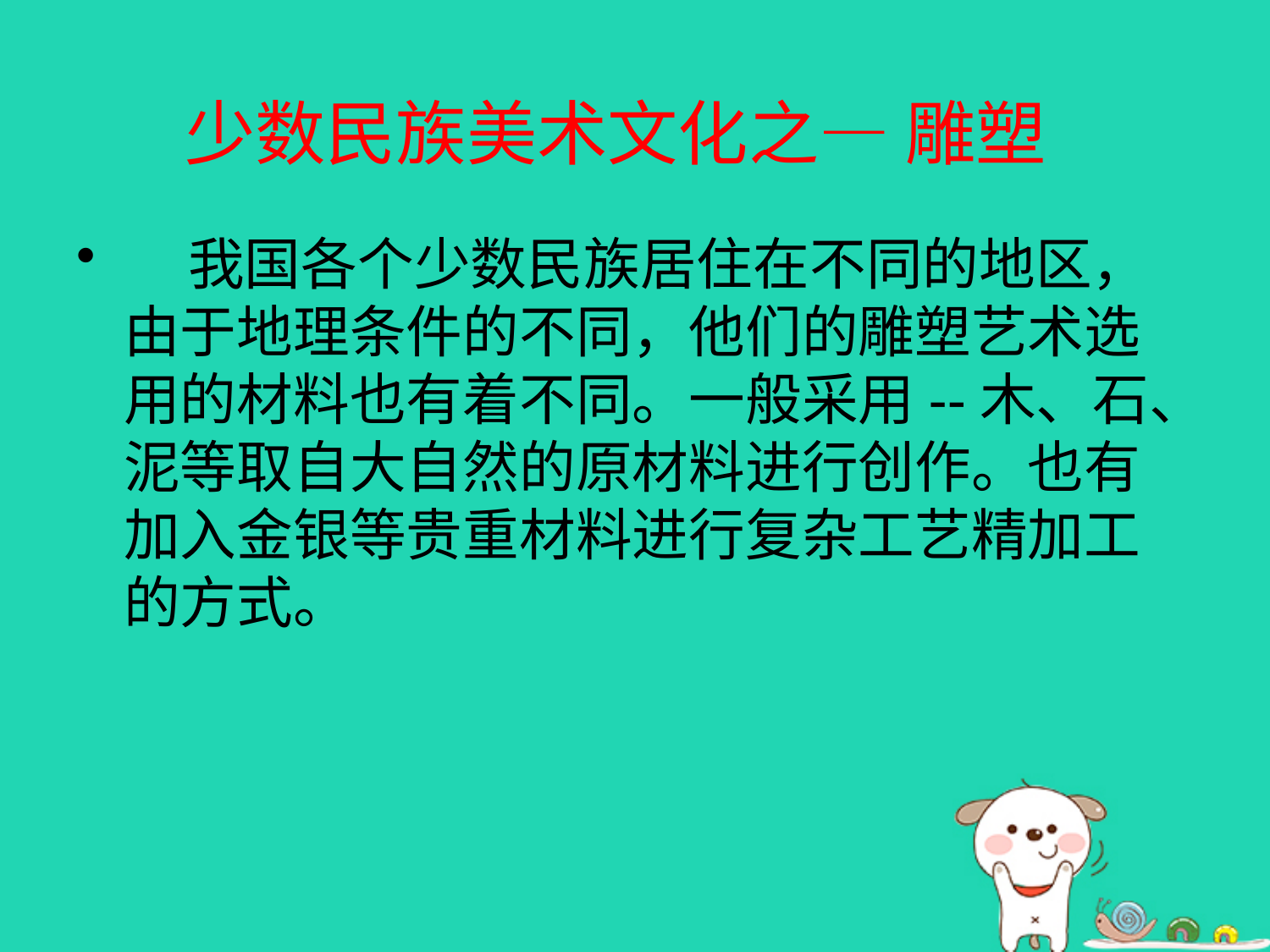

# 少数民族美术文化之— 雕塑
    我国各个少数民族居住在不同的地区，由于地理条件的不同，他们的雕塑艺术选用的材料也有着不同。一般采用--木、石、泥等取自大自然的原材料进行创作。也有加入金银等贵重材料进行复杂工艺精加工的方式。